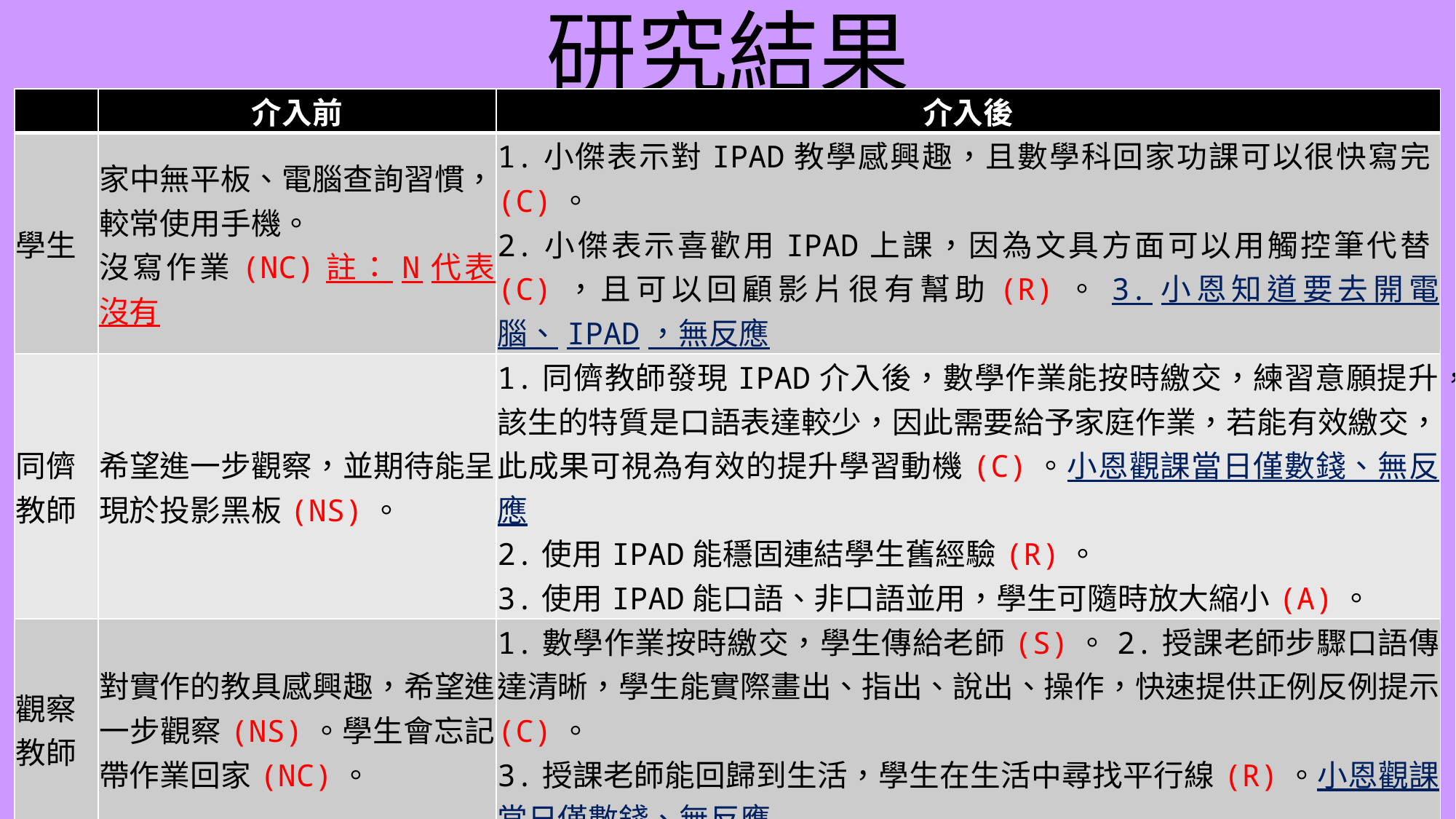

# 研究結果
|  | 介入前 | 介入後 |
| --- | --- | --- |
| 學生 | 家中無平板、電腦查詢習慣，較常使用手機。 沒寫作業(NC)註：N代表沒有 | 1.小傑表示對IPAD教學感興趣，且數學科回家功課可以很快寫完(C)。 2.小傑表示喜歡用IPAD上課，因為文具方面可以用觸控筆代替(C)，且可以回顧影片很有幫助(R)。3.小恩知道要去開電腦、IPAD，無反應 |
| 同儕教師 | 希望進一步觀察，並期待能呈現於投影黑板(NS)。 | 1.同儕教師發現IPAD介入後，數學作業能按時繳交，練習意願提升，該生的特質是口語表達較少，因此需要給予家庭作業，若能有效繳交，此成果可視為有效的提升學習動機(C)。小恩觀課當日僅數錢、無反應 2.使用IPAD能穩固連結學生舊經驗(R)。 3.使用IPAD能口語、非口語並用，學生可隨時放大縮小(A)。 |
| 觀察教師 | 對實作的教具感興趣，希望進一步觀察(NS)。學生會忘記帶作業回家(NC)。 | 1.數學作業按時繳交，學生傳給老師(S)。2.授課老師步驟口語傳達清晰，學生能實際畫出、指出、說出、操作，快速提供正例反例提示(C)。 3.授課老師能回歸到生活，學生在生活中尋找平行線(R)。小恩觀課當日僅數錢、無反應 |
| 導師 | 在原班表現安靜，態度配合(NS)。 | 1.小傑會和導師分享IPAD作業內容(S)。2.導師希望學生可以一直在資源班跟特教老師學習(S)。3.導師發現班上其他同儕有聽到學生說(S)用IPAD上課，喜歡跑來看。小恩導師觀察，小恩在資源班表現相對穩定。 |
| 家長 | 家中無平板，較常使用科技工具為手機。作業不交(NC) | 1.小傑會分享IPAD作業內容(S)。小恩媽媽按照老師步驟做家庭作業。 2.小傑家長非常喜歡資源班的教學方式和活動安排(S)。 |